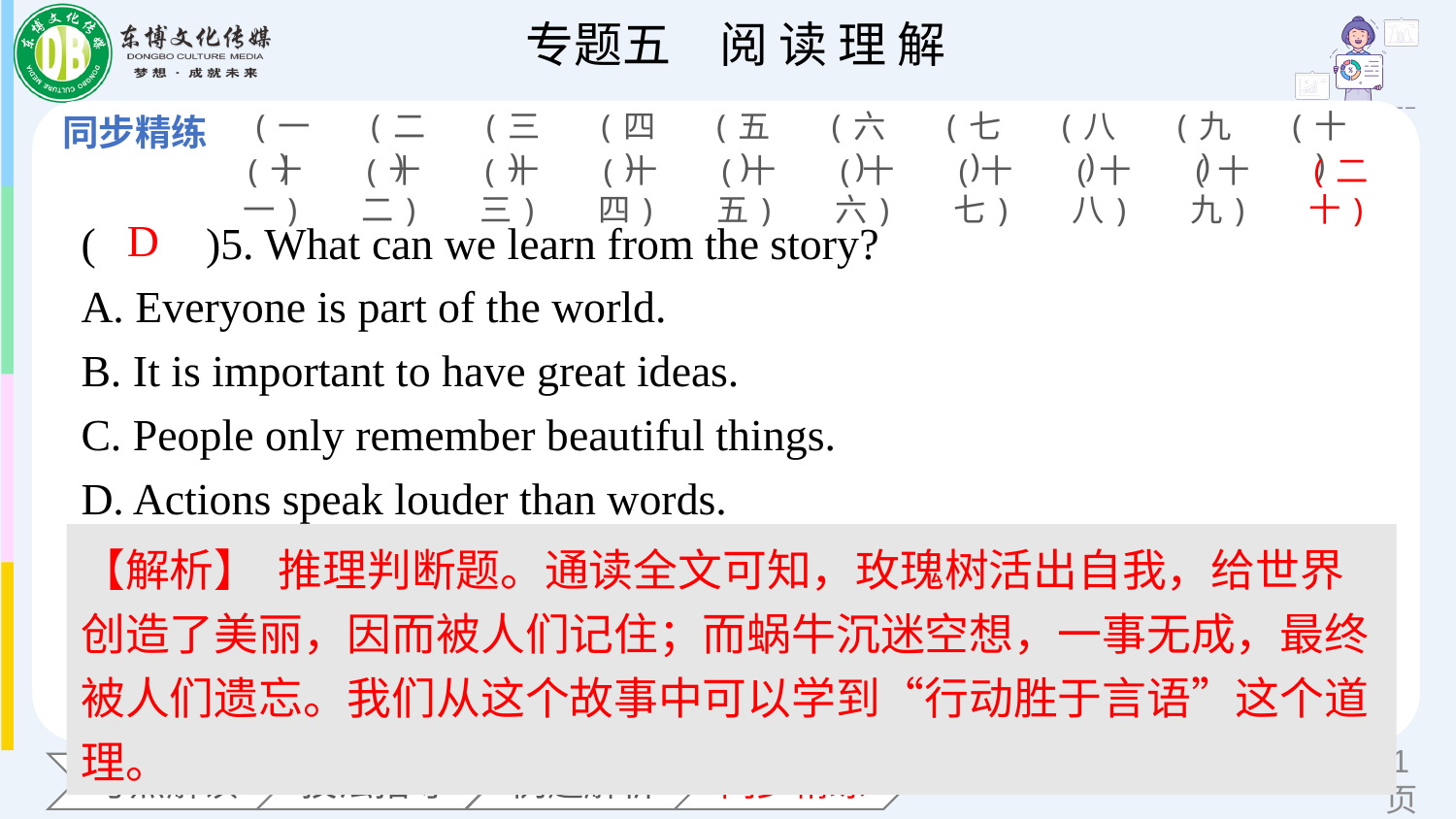

(一)
(二)
(三)
(四)
(五)
(六)
(七)
(八)
(九)
(十)
(十一)
(十二)
(十三)
(十四)
(十五)
(十六)
(十七)
(十八)
(十九)
(二十)
(　　)5. What can we learn from the story?
A. Everyone is part of the world.
B. It is important to have great ideas.
C. People only remember beautiful things.
D. Actions speak louder than words.
D
【解析】  推理判断题。通读全文可知，玫瑰树活出自我，给世界创造了美丽，因而被人们记住；而蜗牛沉迷空想，一事无成，最终被人们遗忘。我们从这个故事中可以学到“行动胜于言语”这个道理。
第200页，共201页